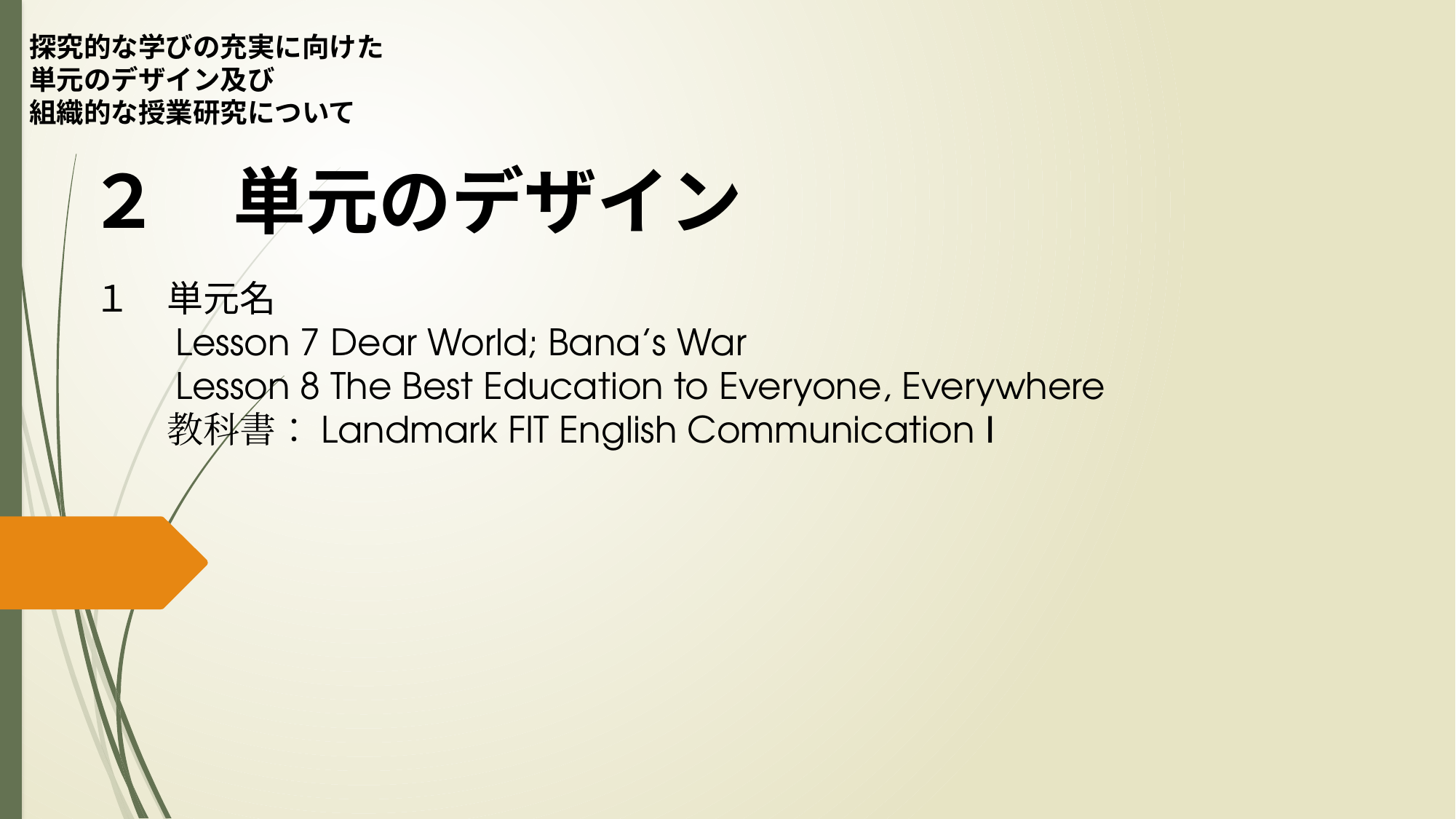

探究的な学びの充実に向けた
単元のデザイン及び
組織的な授業研究について
２　単元のデザイン
１　単元名
　　Lesson 7 Dear World; Bana’s War
　　Lesson 8 The Best Education to Everyone, Everywhere
　　教科書：Landmark FIT English Communication Ⅰ